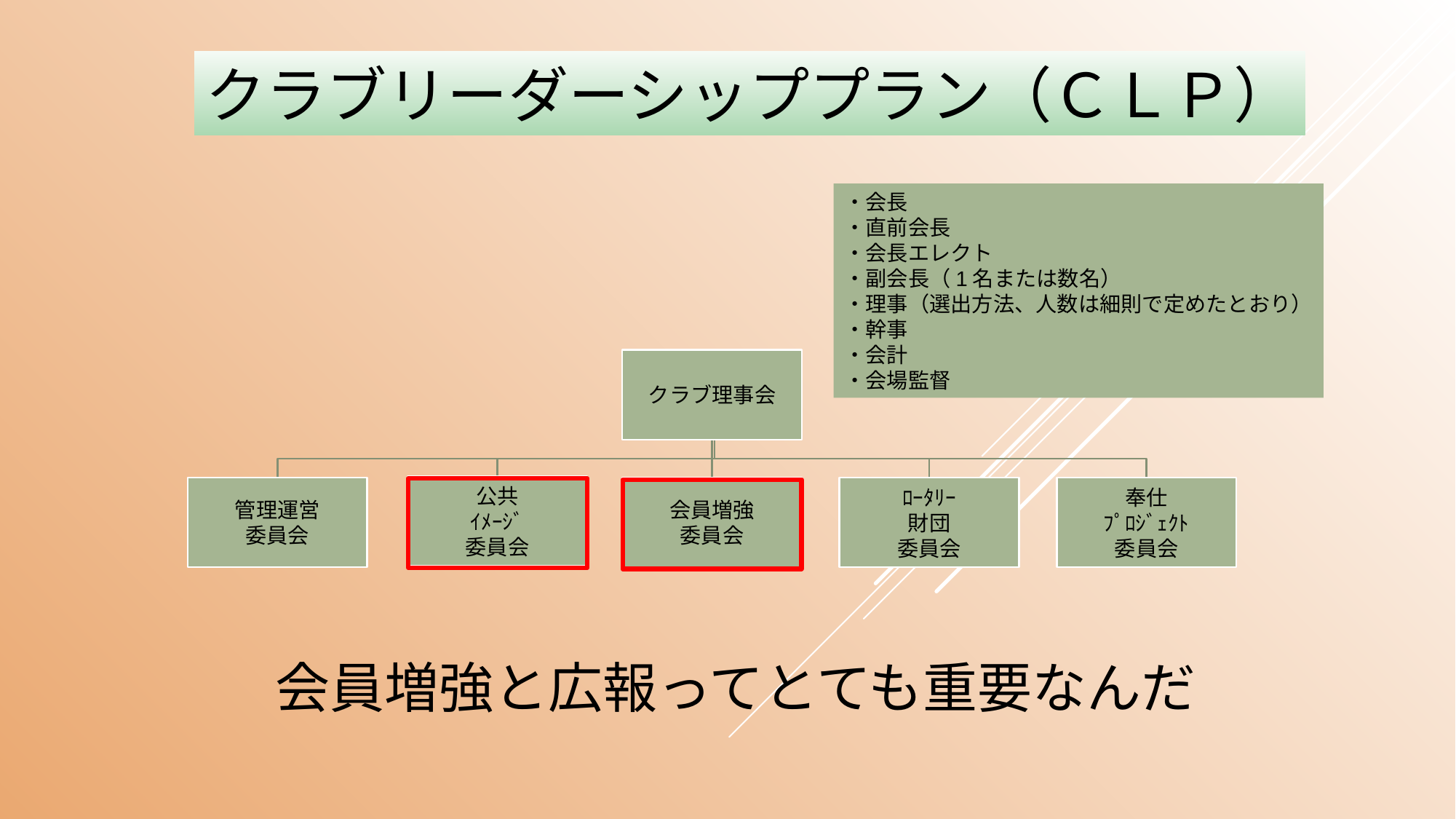

クラブリーダーシッププラン（ＣＬＰ）
クラブ理事会
管理運営
委員会
公共
ｲﾒｰｼﾞ
委員会
会員増強
委員会
ﾛｰﾀﾘｰ
財団
委員会
奉仕
ﾌﾟﾛｼﾞｪｸﾄ
委員会
・会長
・直前会長
・会長エレクト
・副会長（1名または数名）
・理事（選出方法、人数は細則で定めたとおり）
・幹事
・会計
・会場監督

会員増強と広報ってとても重要なんだ